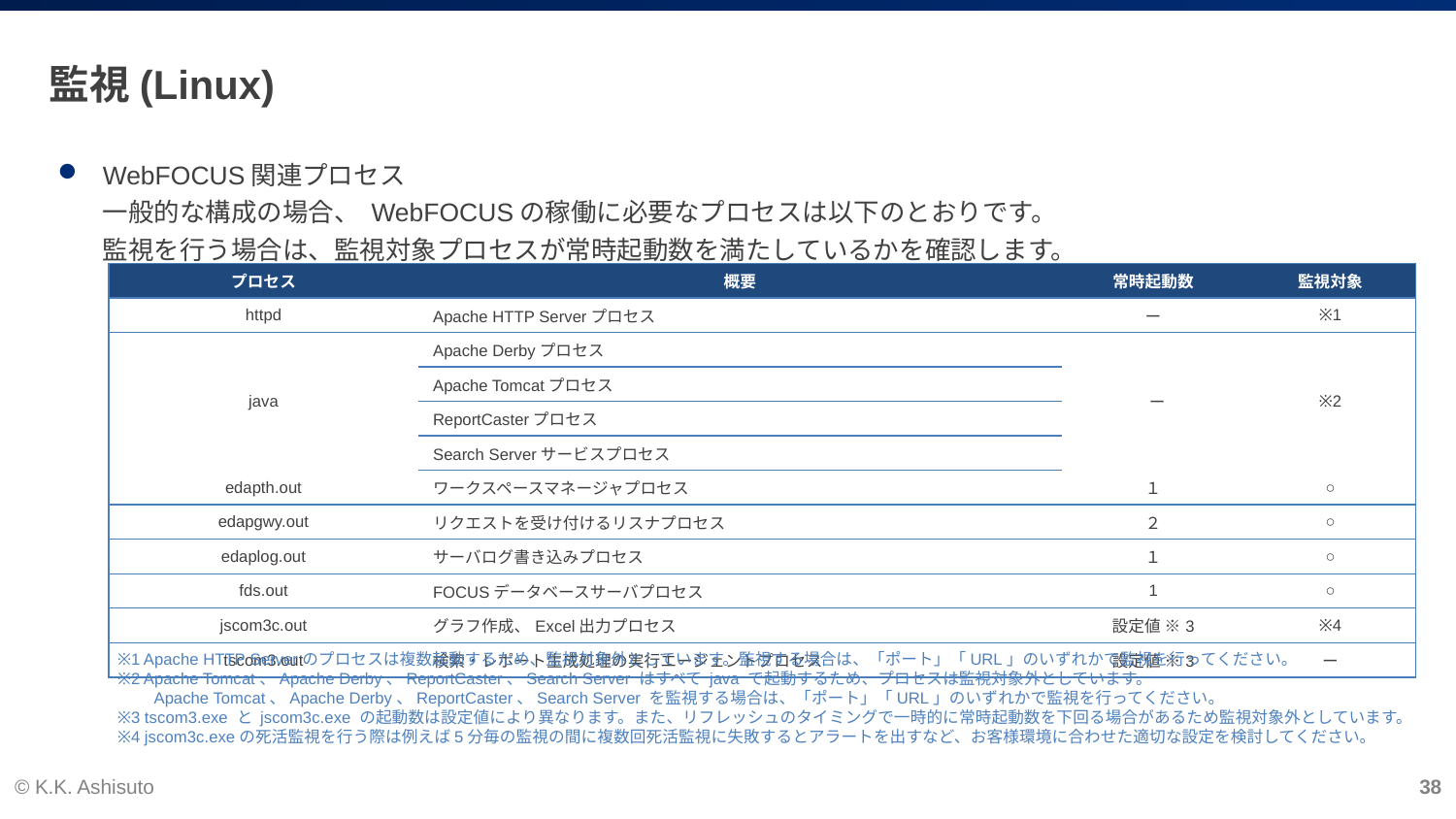

# 監視(Linux)
WebFOCUS関連プロセス
一般的な構成の場合、 WebFOCUSの稼働に必要なプロセスは以下のとおりです。
監視を行う場合は、監視対象プロセスが常時起動数を満たしているかを確認します。
| プロセス | 概要 | 常時起動数 | 監視対象 |
| --- | --- | --- | --- |
| httpd | Apache HTTP Serverプロセス | ー | ※1 |
| java | Apache Derbyプロセス | ー | ※2 |
|  | Apache Tomcatプロセス |  |  |
|  | ReportCasterプロセス |  |  |
|  | Search Serverサービスプロセス |  |  |
| edapth.out | ワークスペースマネージャプロセス | １ | ○ |
| edapgwy.out | リクエストを受け付けるリスナプロセス | ２ | ○ |
| edaplog.out | サーバログ書き込みプロセス | １ | ○ |
| fds.out | FOCUSデータベースサーバプロセス | 1 | ○ |
| jscom3c.out | グラフ作成、Excel出力プロセス | 設定値 ※3 | ※4 |
| tscom3.out | 検索・レポート生成処理の実行エージェントプロセス | 設定値 ※3 | ー |
※1 Apache HTTP Serverのプロセスは複数起動するため、監視対象外としています。監視する場合は、「ポート」「URL」のいずれかで監視を行ってください。
※2 Apache Tomcat、Apache Derby、ReportCaster、Search Server はすべて java で起動するため、プロセスは監視対象外としています。
　　Apache Tomcat、Apache Derby、ReportCaster、Search Server を監視する場合は、「ポート」「URL」のいずれかで監視を行ってください。
※3 tscom3.exe と jscom3c.exe の起動数は設定値により異なります。また、リフレッシュのタイミングで一時的に常時起動数を下回る場合があるため監視対象外としています。
※4 jscom3c.exeの死活監視を行う際は例えば5分毎の監視の間に複数回死活監視に失敗するとアラートを出すなど、お客様環境に合わせた適切な設定を検討してください。

© K.K. Ashisuto
38